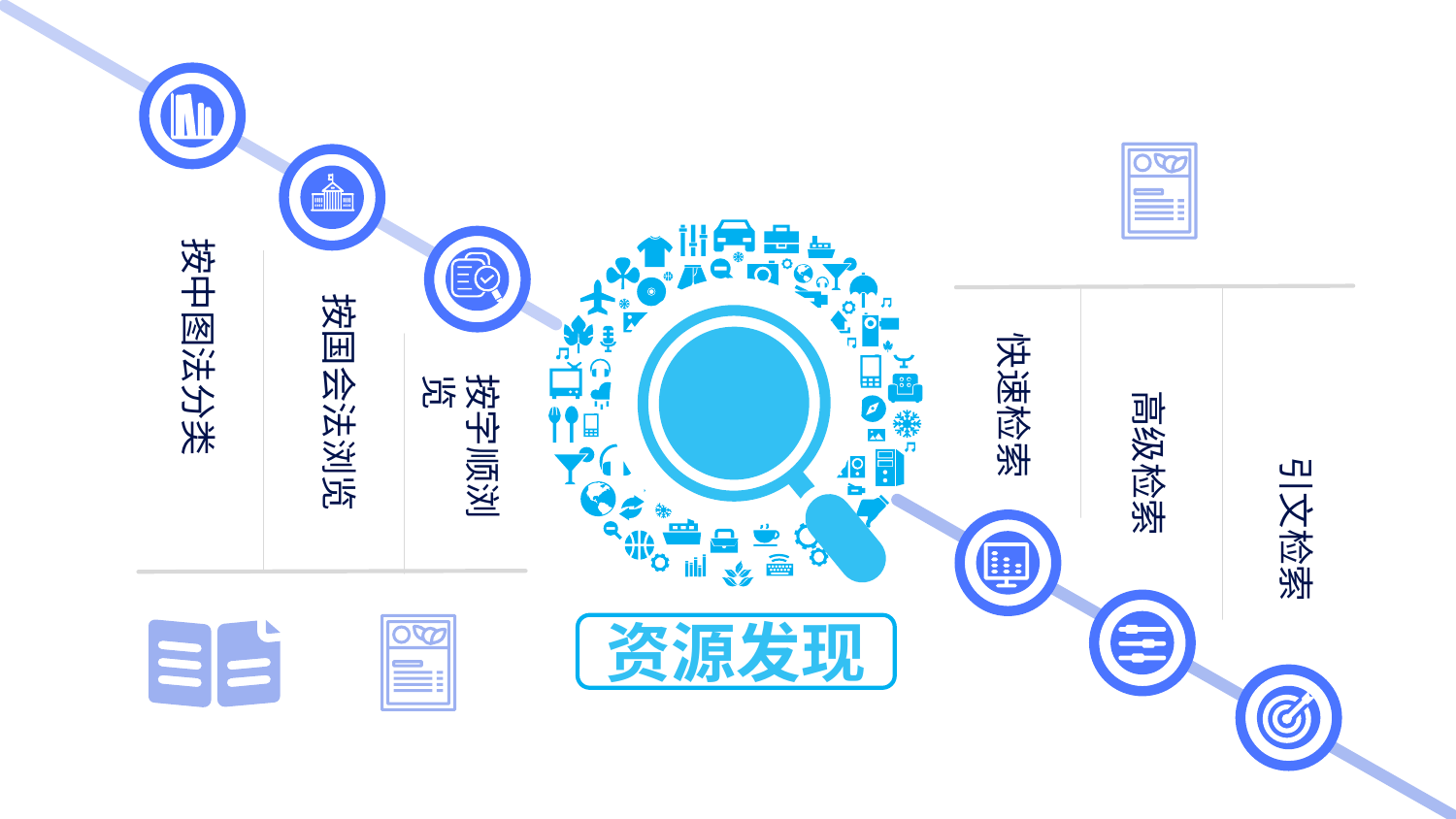

按中图法分类

按国会法浏览
快速检索
按字顺浏览
高级检索
引文检索

资源发现